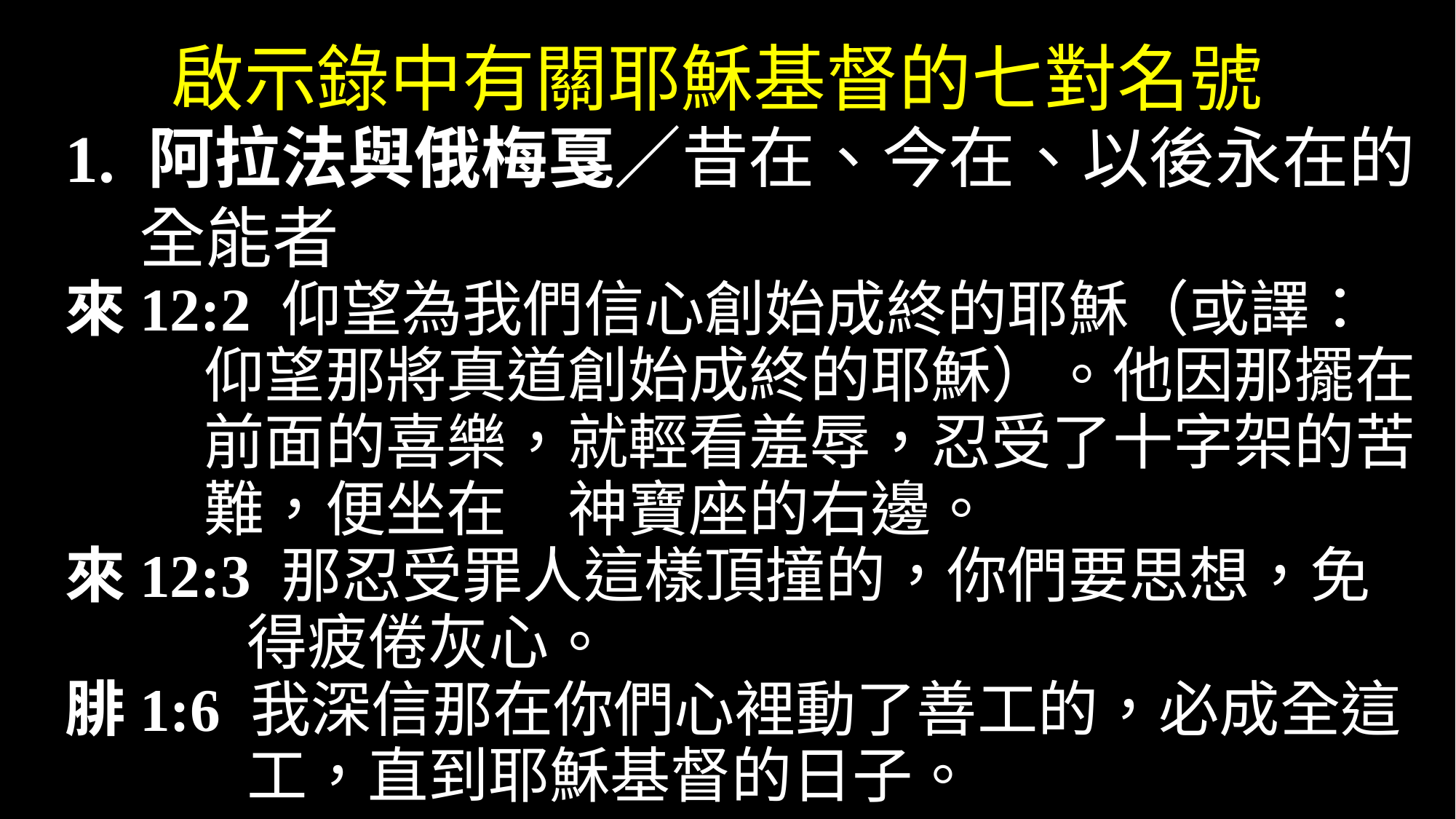

# 啟示錄中有關耶穌基督的七對名號
1. 阿拉法與俄梅戛／昔在、今在、以後永在的全能者
來12:2 仰望為我們信心創始成終的耶穌（或譯：仰望那將真道創始成終的耶穌）。他因那擺在前面的喜樂，就輕看羞辱，忍受了十字架的苦難，便坐在　神寶座的右邊。
來12:3 那忍受罪人這樣頂撞的，你們要思想，免得疲倦灰心。
腓1:6 我深信那在你們心裡動了善工的，必成全這工，直到耶穌基督的日子。